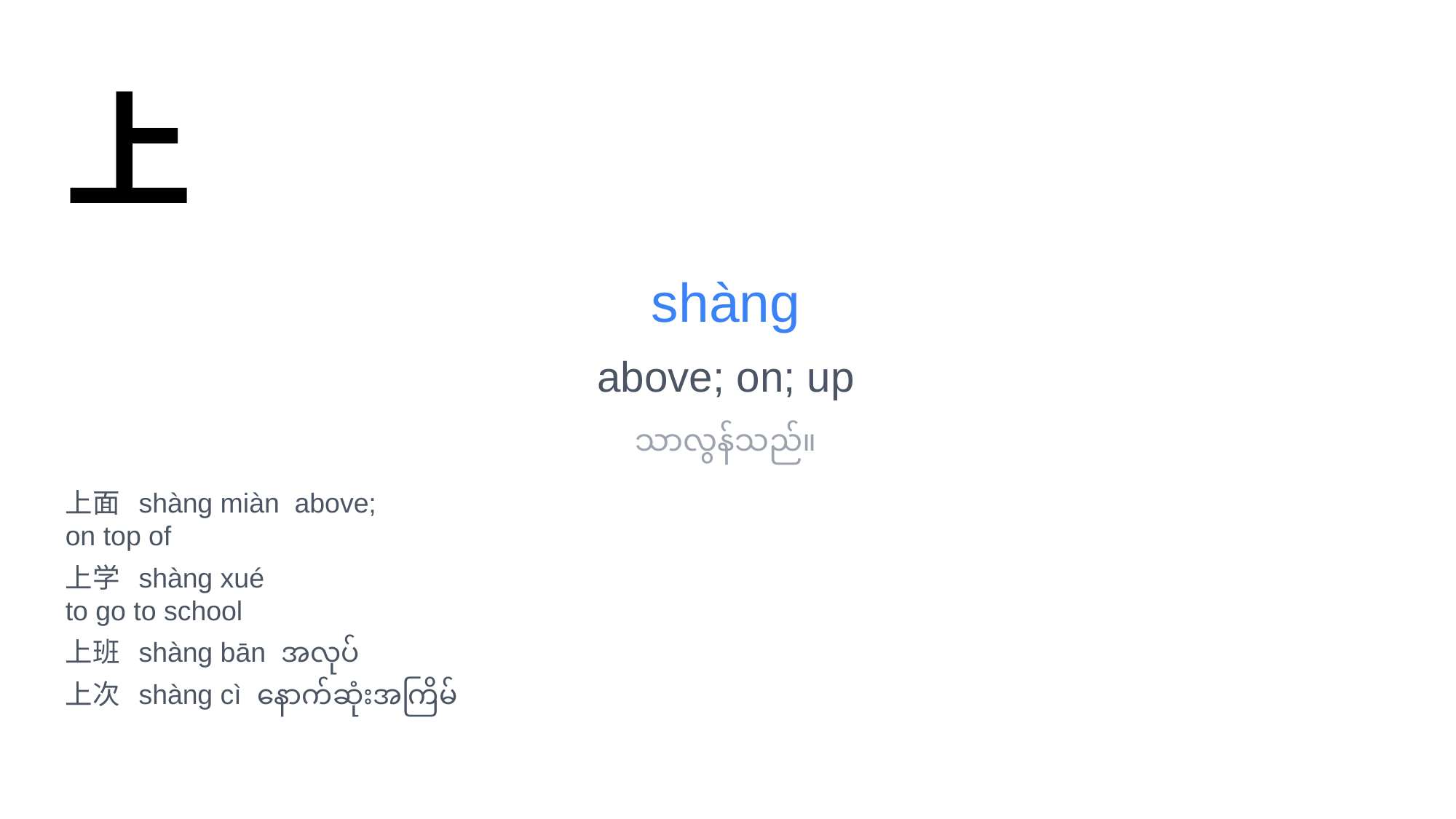

上
shàng
above; on; up
သာလွန်သည်။
上面  shàng miàn  above;
on top of
上学  shàng xué
to go to school
上班  shàng bān  အလုပ်
上次  shàng cì  နောက်ဆုံးအကြိမ်